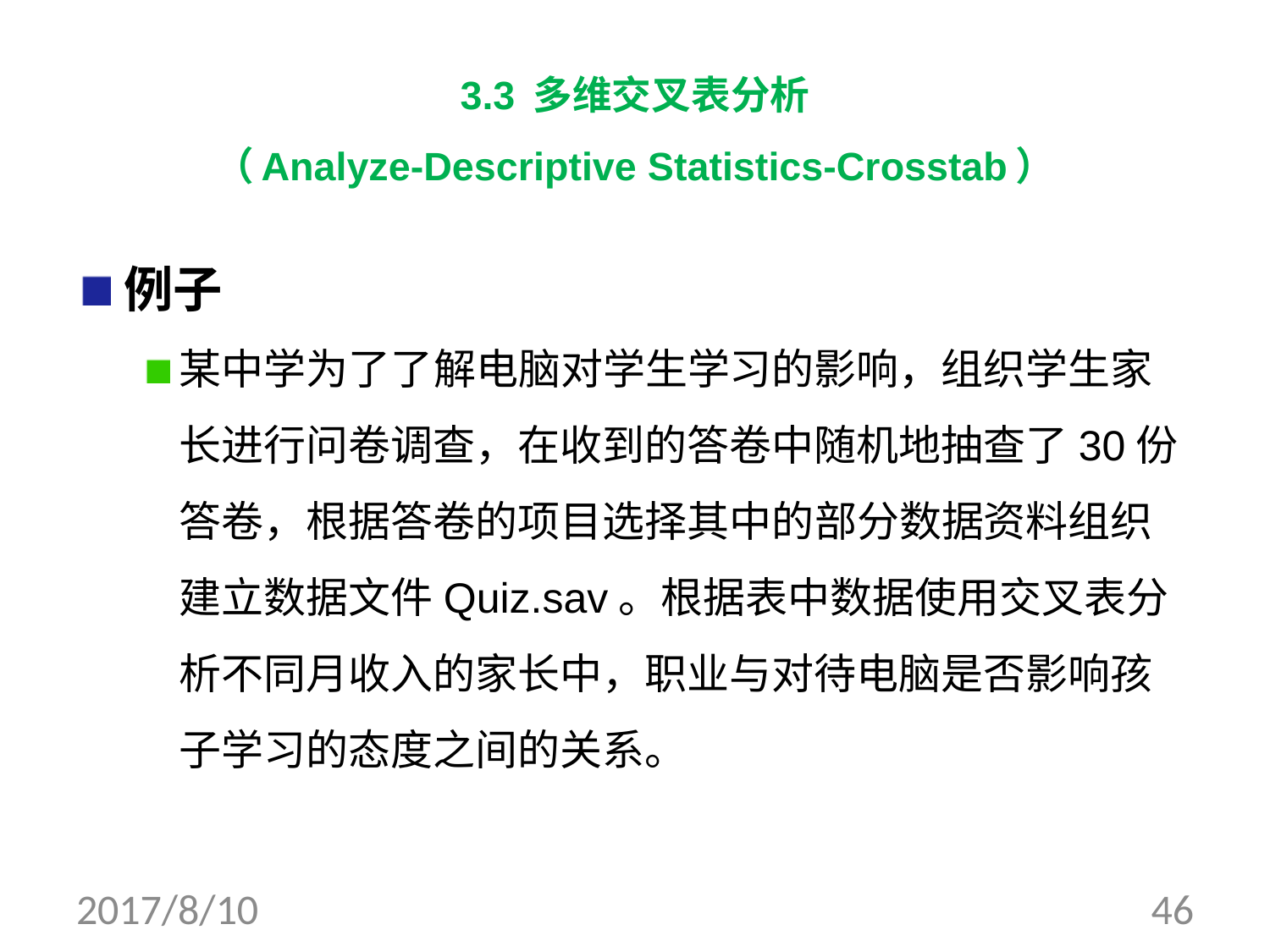

# 3.3 多维交叉表分析 （Analyze-Descriptive Statistics-Crosstab）
例子
某中学为了了解电脑对学生学习的影响，组织学生家长进行问卷调查，在收到的答卷中随机地抽查了30份答卷，根据答卷的项目选择其中的部分数据资料组织建立数据文件Quiz.sav。根据表中数据使用交叉表分析不同月收入的家长中，职业与对待电脑是否影响孩子学习的态度之间的关系。

2017/8/10
46